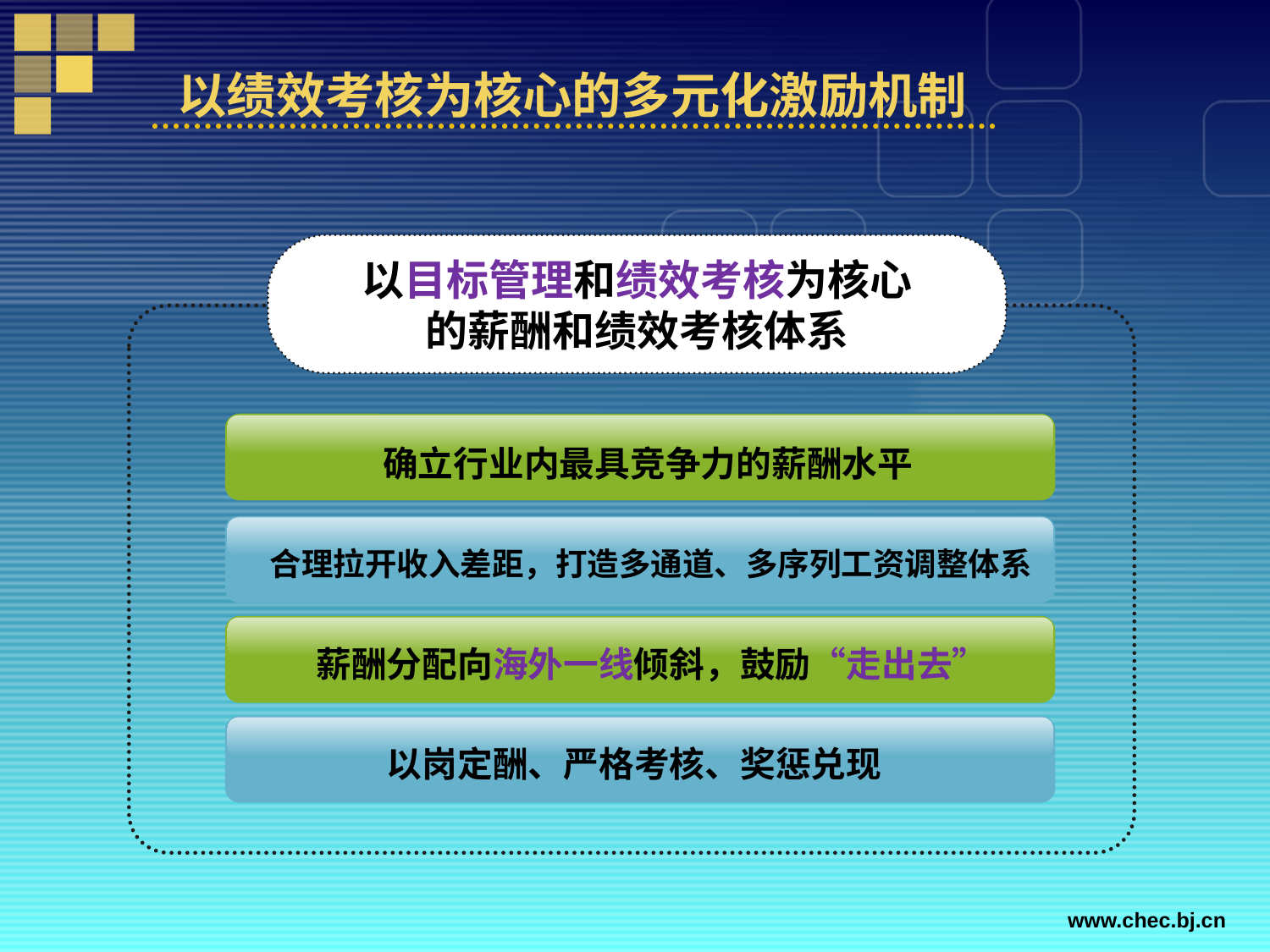

# 以绩效考核为核心的多元化激励机制

以目标管理和绩效考核为核心
的薪酬和绩效考核体系

 确立行业内最具竞争力的薪酬水平

 合理拉开收入差距，打造多通道、多序列工资调整体系

 薪酬分配向海外一线倾斜，鼓励“走出去”

以岗定酬、严格考核、奖惩兑现
www.chec.bj.cn